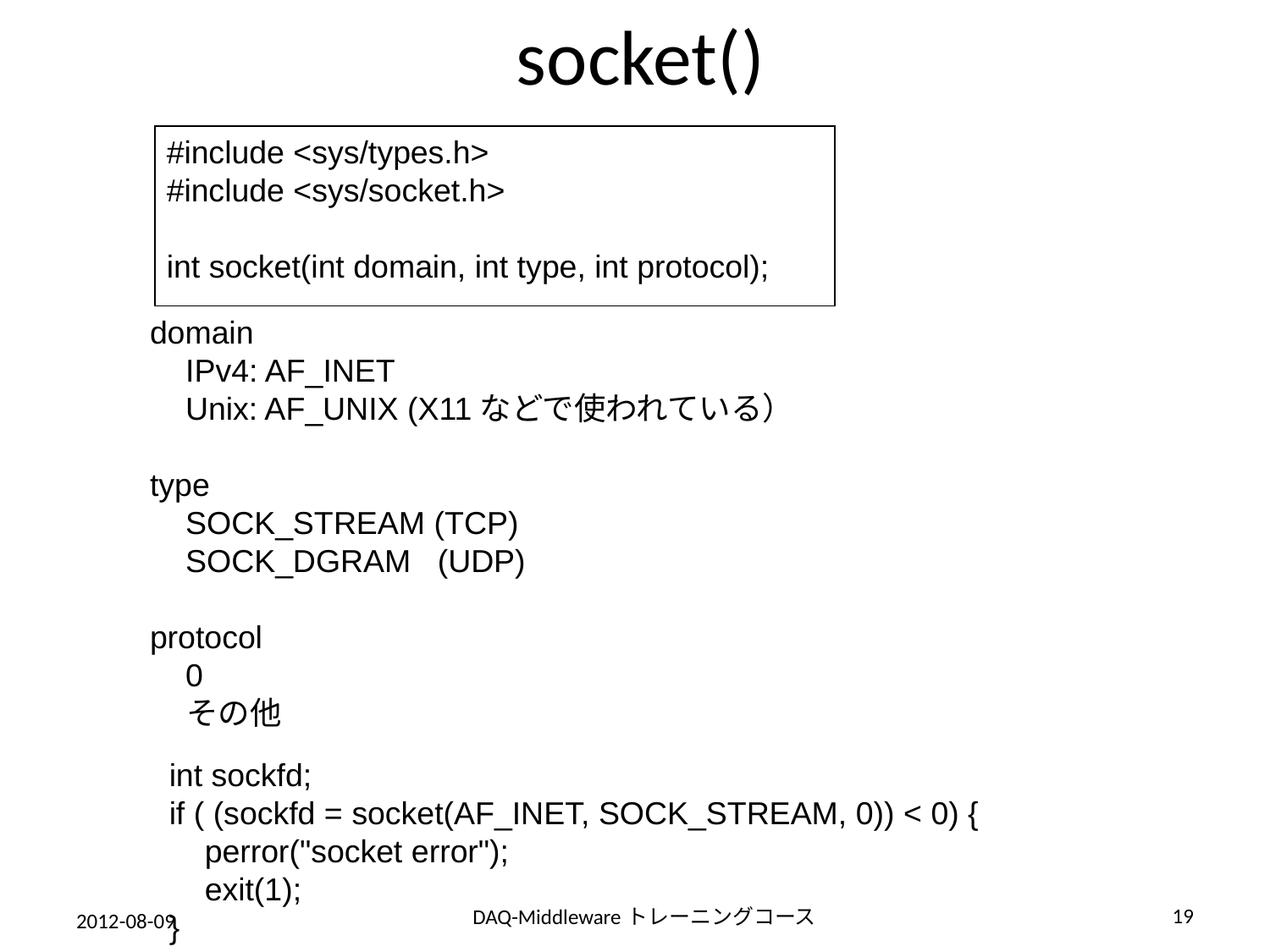

# socket()
 #include <sys/types.h>
 #include <sys/socket.h>

 int socket(int domain, int type, int protocol);

domain
    IPv4: AF_INET
    Unix: AF_UNIX (X11などで使われている）

type
    SOCK_STREAM (TCP)
    SOCK_DGRAM   (UDP)

protocol
    0
    その他
int sockfd;
if ( (sockfd = socket(AF_INET, SOCK_STREAM, 0)) < 0) {
    perror("socket error");
    exit(1);
}
19
DAQ-Middlewareトレーニングコース
2012-08-09